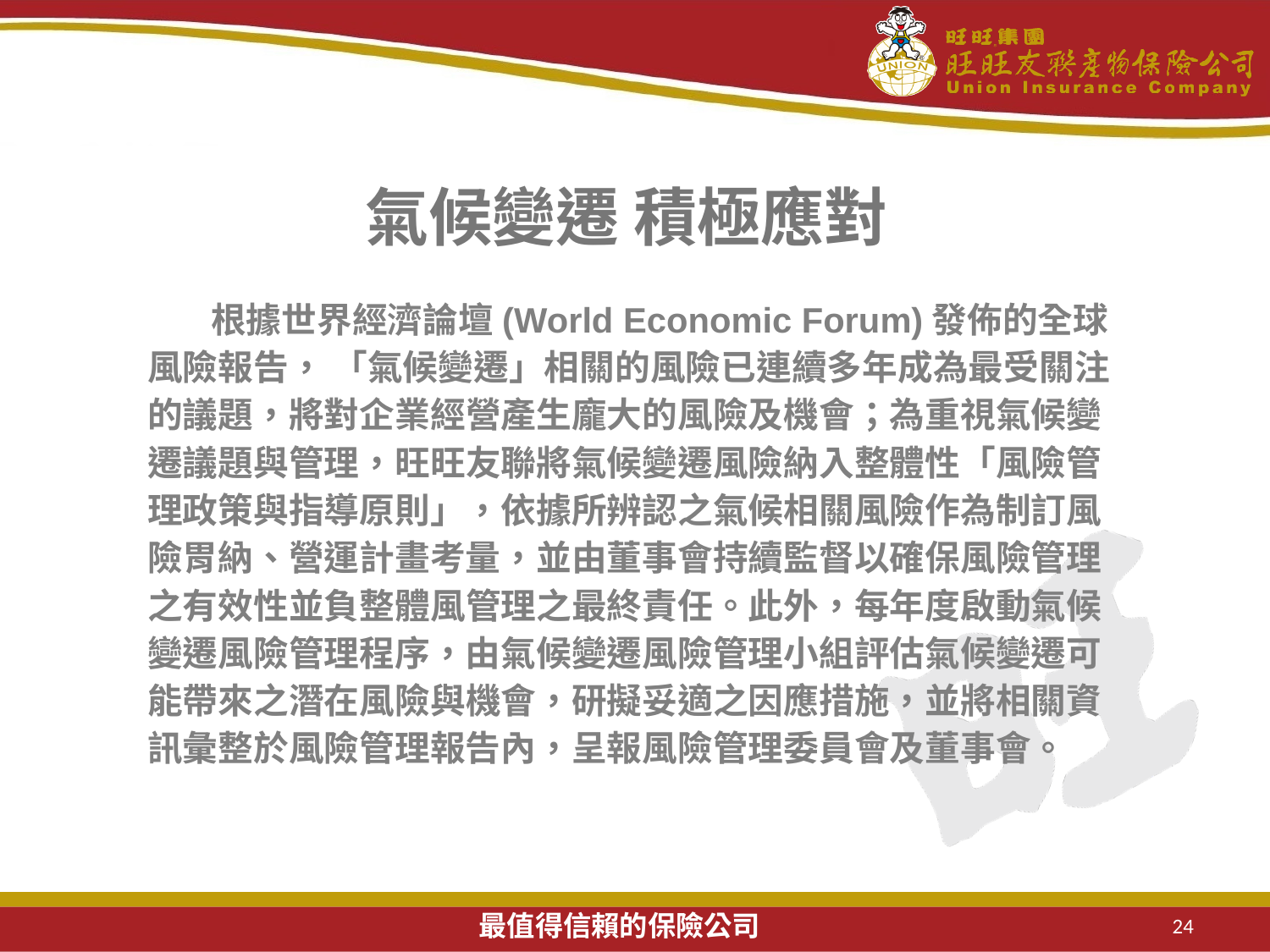

# 氣候變遷 積極應對
　　根據世界經濟論壇(World Economic Forum)發佈的全球風險報告， 「氣候變遷」相關的風險已連續多年成為最受關注的議題，將對企業經營產生龐大的風險及機會；為重視氣候變遷議題與管理，旺旺友聯將氣候變遷風險納入整體性「風險管理政策與指導原則」，依據所辨認之氣候相關風險作為制訂風險胃納、營運計畫考量，並由董事會持續監督以確保風險管理之有效性並負整體風管理之最終責任。此外，每年度啟動氣候變遷風險管理程序，由氣候變遷風險管理小組評估氣候變遷可能帶來之潛在風險與機會，研擬妥適之因應措施，並將相關資訊彙整於風險管理報告內，呈報風險管理委員會及董事會。
24